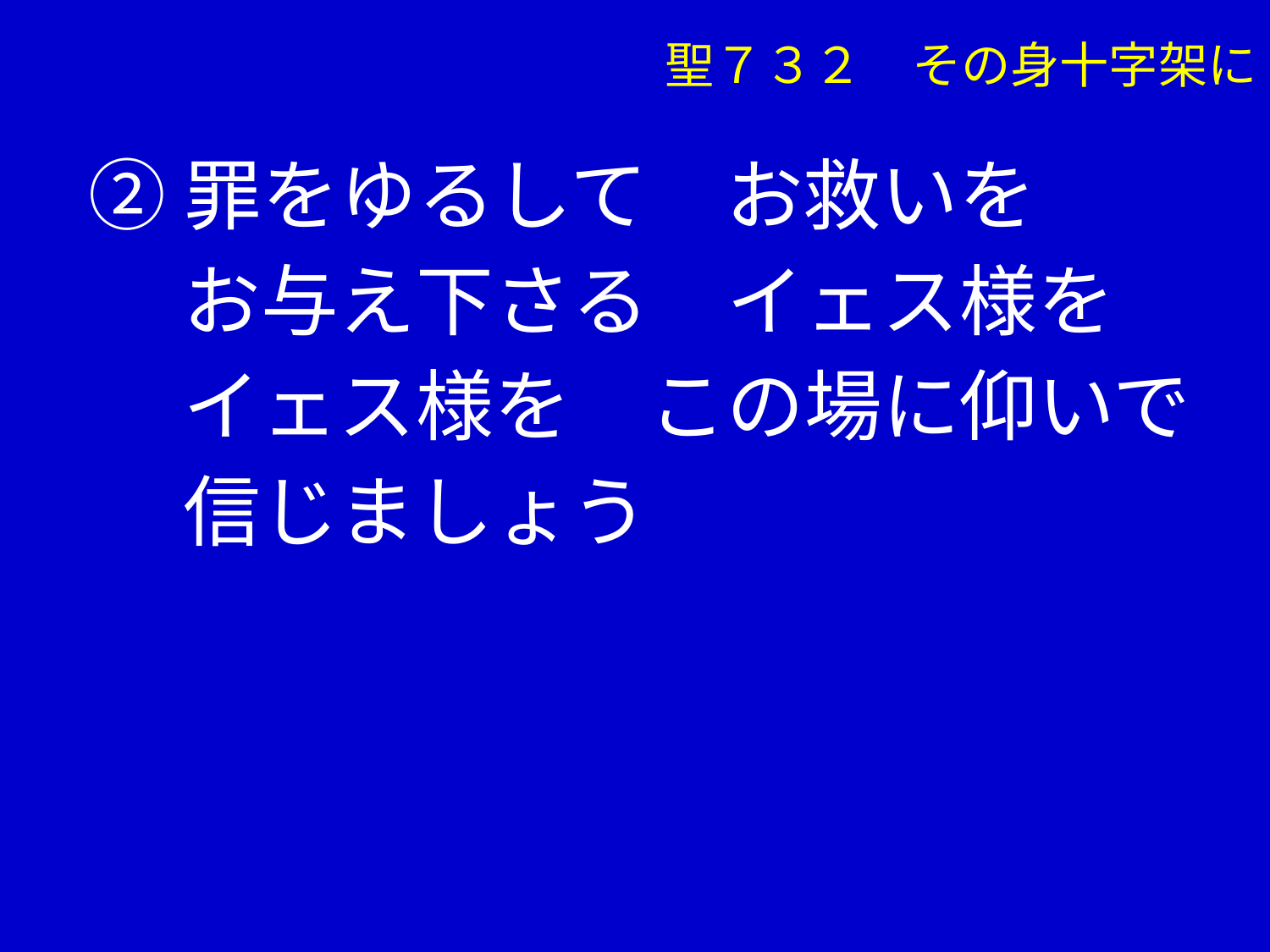

聖７３２　その身十字架に
②罪をゆるして　お救いを
　 お与え下さる　イェス様を
　 イェス様を　この場に仰いで
　 信じましょう